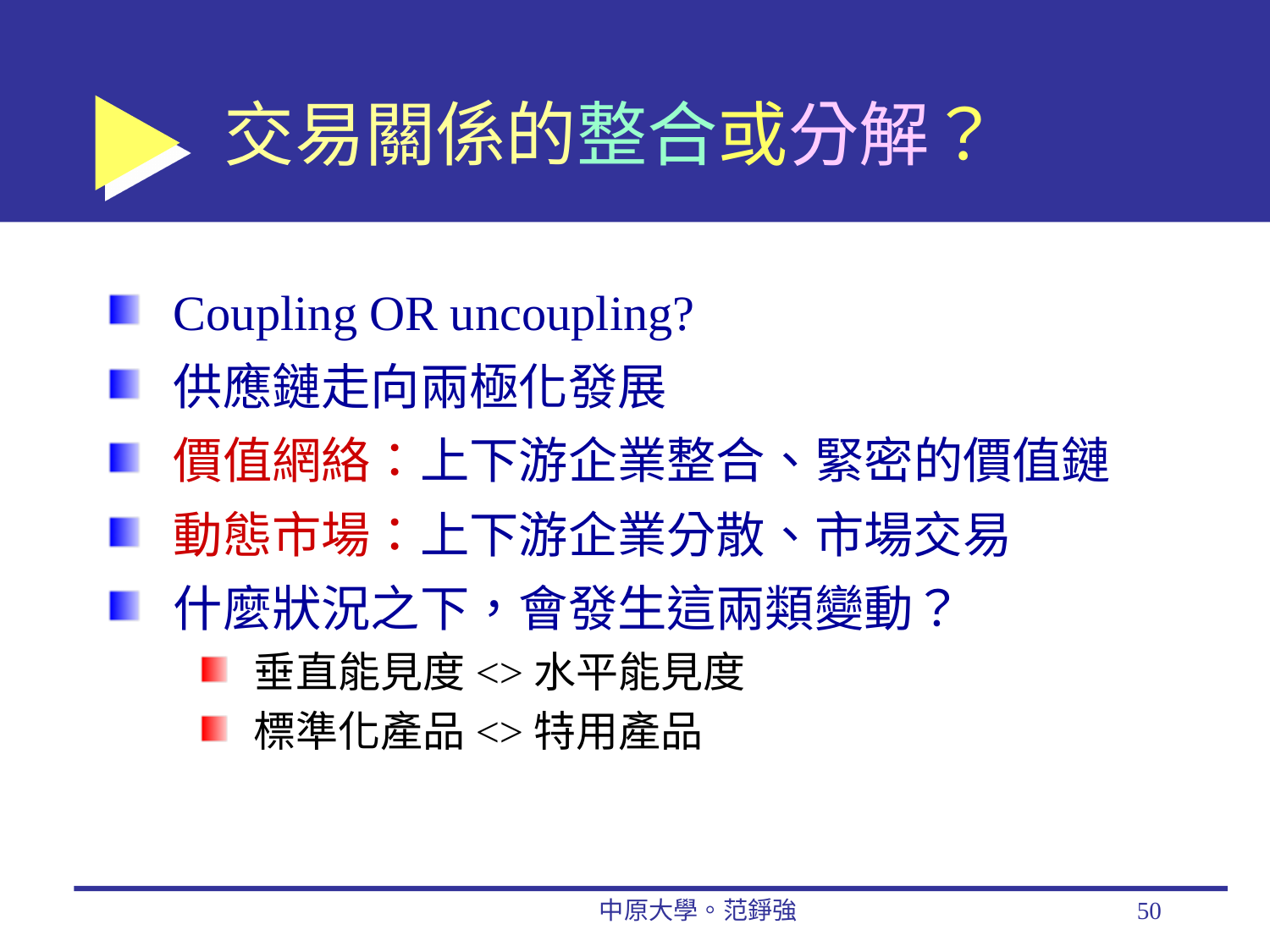

# 交易關係的整合或分解？
Coupling OR uncoupling?
供應鏈走向兩極化發展
價值網絡：上下游企業整合、緊密的價值鏈
動態市場：上下游企業分散、市場交易
什麼狀況之下，會發生這兩類變動？
垂直能見度<>水平能見度
標準化產品<>特用產品
中原大學。范錚強
50